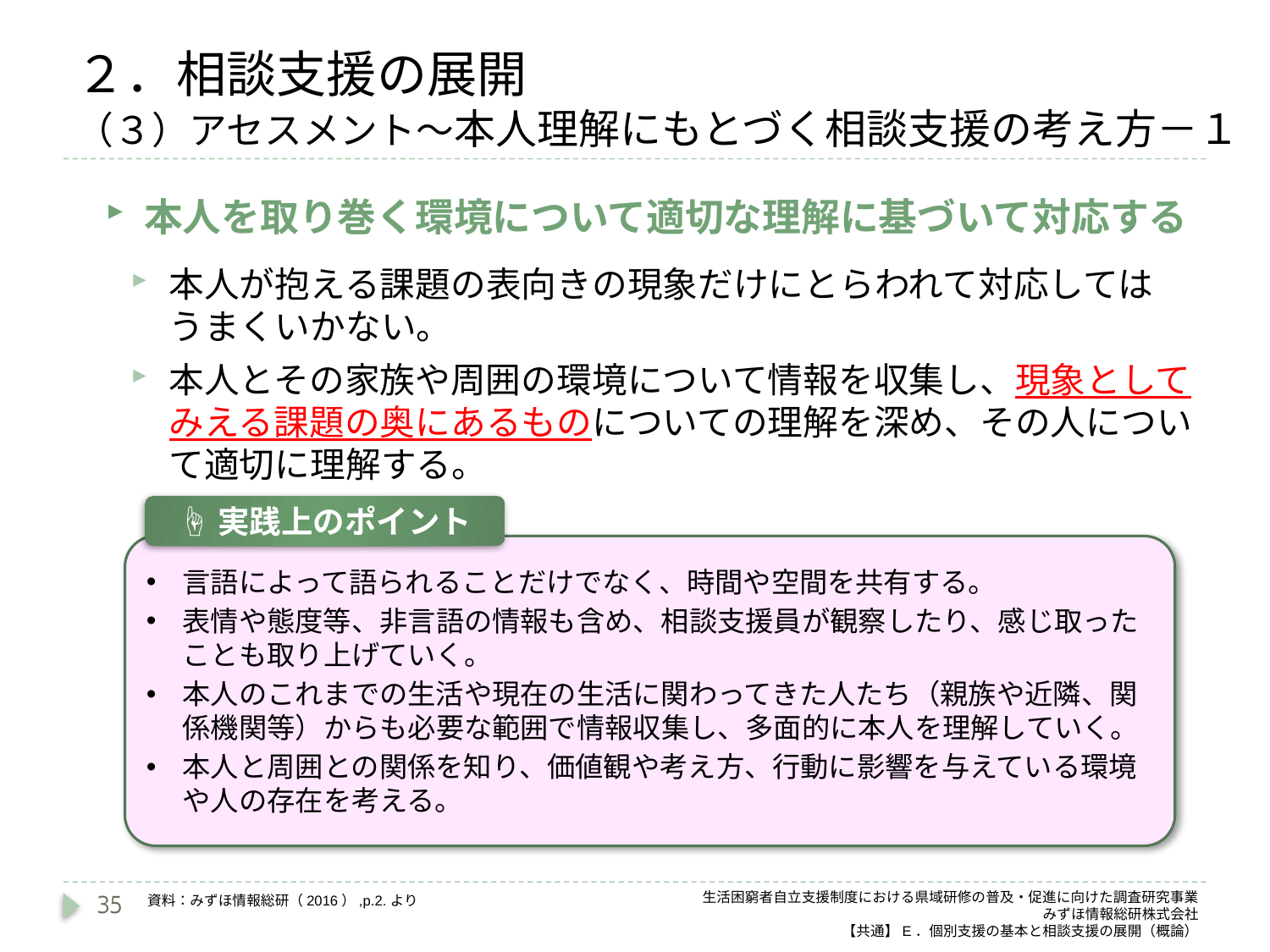

# ２．相談支援の展開 （３）アセスメント～本人理解にもとづく相談支援の考え方－１
本人を取り巻く環境について適切な理解に基づいて対応する

本人が抱える課題の表向きの現象だけにとらわれて対応しては　うまくいかない。
本人とその家族や周囲の環境について情報を収集し、現象としてみえる課題の奥にあるものについての理解を深め、その人について適切に理解する。
☝実践上のポイント
言語によって語られることだけでなく、時間や空間を共有する。
表情や態度等、非言語の情報も含め、相談支援員が観察したり、感じ取ったことも取り上げていく。
本人のこれまでの生活や現在の生活に関わってきた人たち（親族や近隣、関係機関等）からも必要な範囲で情報収集し、多面的に本人を理解していく。
本人と周囲との関係を知り、価値観や考え方、行動に影響を与えている環境や人の存在を考える。
35
生活困窮者自立支援制度における県域研修の普及・促進に向けた調査研究事業
みずほ情報総研株式会社
【共通】E．個別支援の基本と相談支援の展開（概論）

資料：みずほ情報総研（2016）,p.2.より